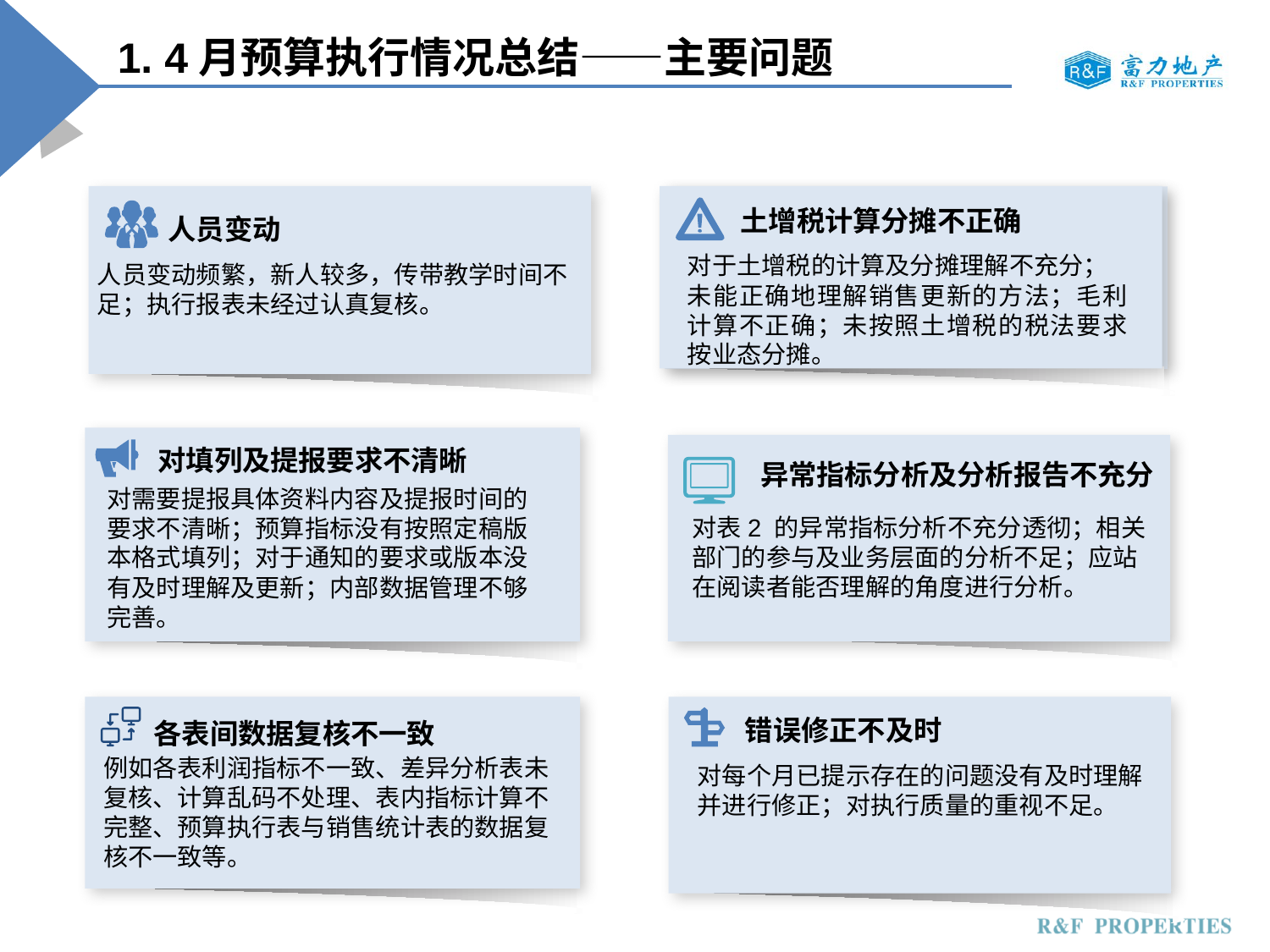

1. 4月预算执行情况总结——主要问题

人员变动

人员变动频繁，新人较多，传带教学时间不足；执行报表未经过认真复核。

土增税计算分摊不正确

土增税

对于土增税的计算及分摊理解不充分；
未能正确地理解销售更新的方法；毛利计算不正确；未按照土增税的税法要求按业态分摊。
对于土增税分摊口径理解不充分。
例如未能较好地理解销售更新的方式、毛利的计算、或没有分业态分摊。

异常指标分析及分析报告不充分
对填列及提报要求不清晰

对需要提报具体资料内容及提报时间的要求不清晰；预算指标没有按照定稿版本格式填列；对于通知的要求或版本没有及时理解及更新；内部数据管理不够完善。
对表2 的异常指标分析不充分透彻；相关部门的参与及业务层面的分析不足；应站在阅读者能否理解的角度进行分析。

错误修正不及时

各表间数据复核不一致
例如各表利润指标不一致、差异分析表未复核、计算乱码不处理、表内指标计算不完整、预算执行表与销售统计表的数据复核不一致等。
对每个月已提示存在的问题没有及时理解并进行修正；对执行质量的重视不足。